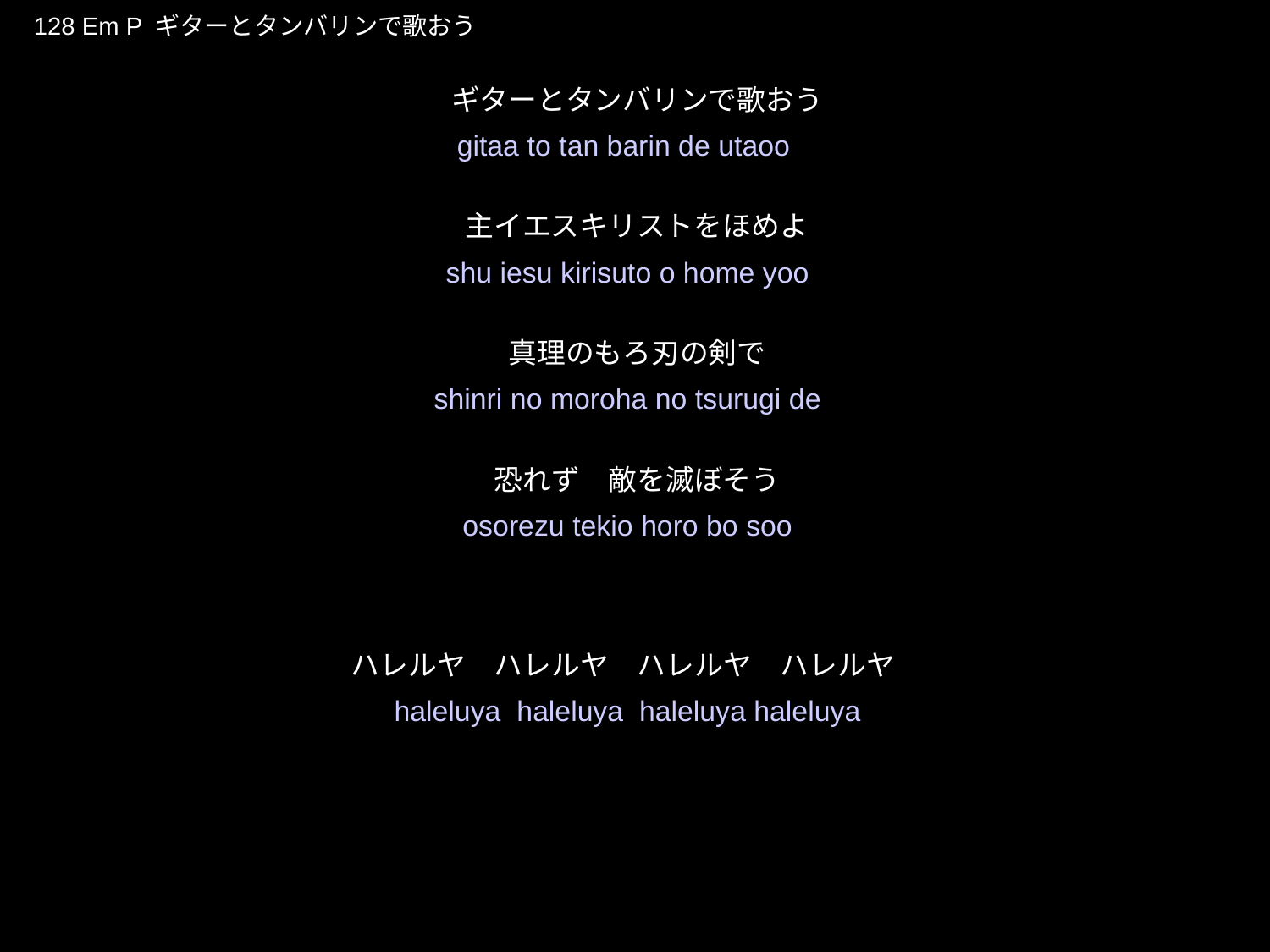

ぎたーとたんばりんでうたおう
★P
128 Em P ギターとタンバリンで歌おう
ギターとタンバリンで歌おう
主イエスキリストをほめよ
真理のもろ刃の剣で
恐れず　敵を滅ぼそう
ハレルヤ　ハレルヤ　ハレルヤ　ハレルヤ
★３
gitaa to tan barin de utaoo
shu iesu kirisuto o home yoo
shinri no moroha no tsurugi de
osorezu tekio horo bo soo
haleluya  haleluya  haleluya haleluya